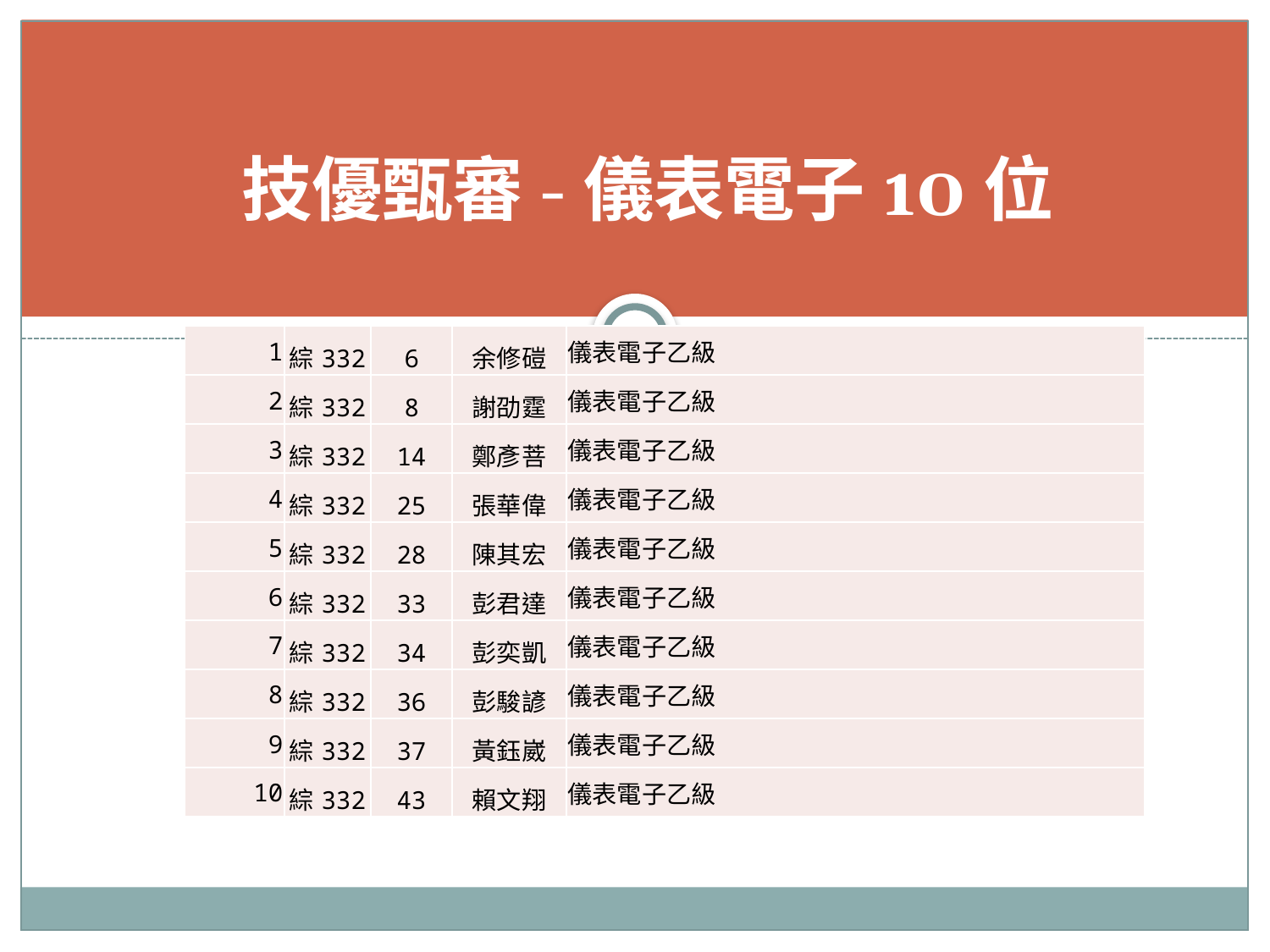

# 技優甄審-儀表電子10位
| 1 | 綜332 | 6 | 余修磑 | 儀表電子乙級 |
| --- | --- | --- | --- | --- |
| 2 | 綜332 | 8 | 謝劭霆 | 儀表電子乙級 |
| 3 | 綜332 | 14 | 鄭彥菩 | 儀表電子乙級 |
| 4 | 綜332 | 25 | 張華偉 | 儀表電子乙級 |
| 5 | 綜332 | 28 | 陳其宏 | 儀表電子乙級 |
| 6 | 綜332 | 33 | 彭君達 | 儀表電子乙級 |
| 7 | 綜332 | 34 | 彭奕凱 | 儀表電子乙級 |
| 8 | 綜332 | 36 | 彭駿諺 | 儀表電子乙級 |
| 9 | 綜332 | 37 | 黃鈺崴 | 儀表電子乙級 |
| 10 | 綜332 | 43 | 賴文翔 | 儀表電子乙級 |